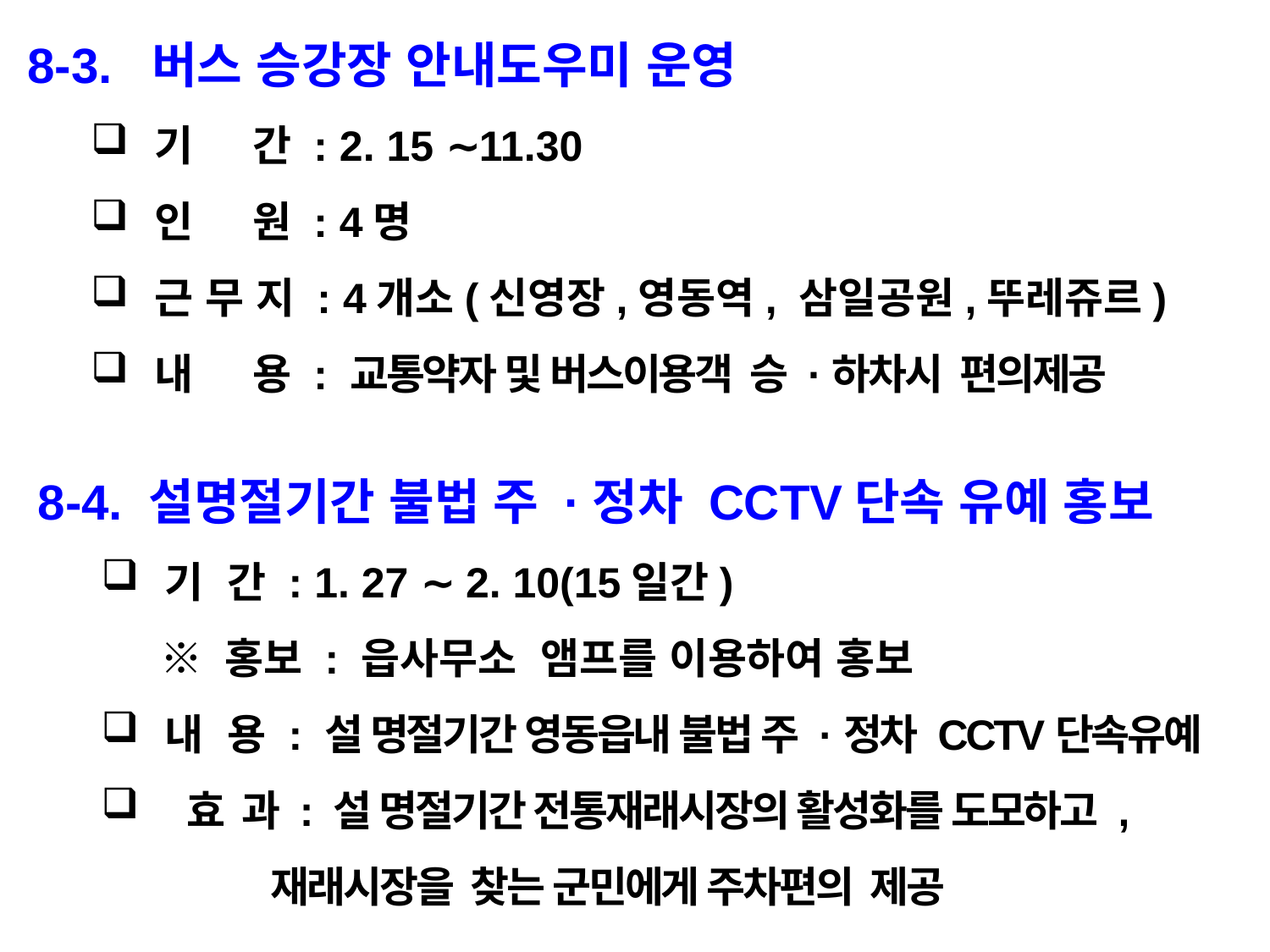

8-3.  버스 승강장 안내도우미 운영
기     간 : 2. 15 ∼11.30
인     원 : 4명
근 무 지 : 4개소(신영장,영동역, 삼일공원,뚜레쥬르)
내     용 : 교통약자 및 버스이용객  승 ·하차시  편의제공

8-4. 설명절기간 불법 주 ·정차 CCTV단속 유예 홍보
기  간 : 1. 27 ∼ 2. 10(15일간)
     ※ 홍보 : 읍사무소  앰프를 이용하여 홍보
내  용 : 설 명절기간 영동읍내 불법 주 ·정차 CCTV단속유예
 효  과 : 설 명절기간 전통재래시장의 활성화를 도모하고 ,
                 재래시장을  찾는 군민에게 주차편의  제공